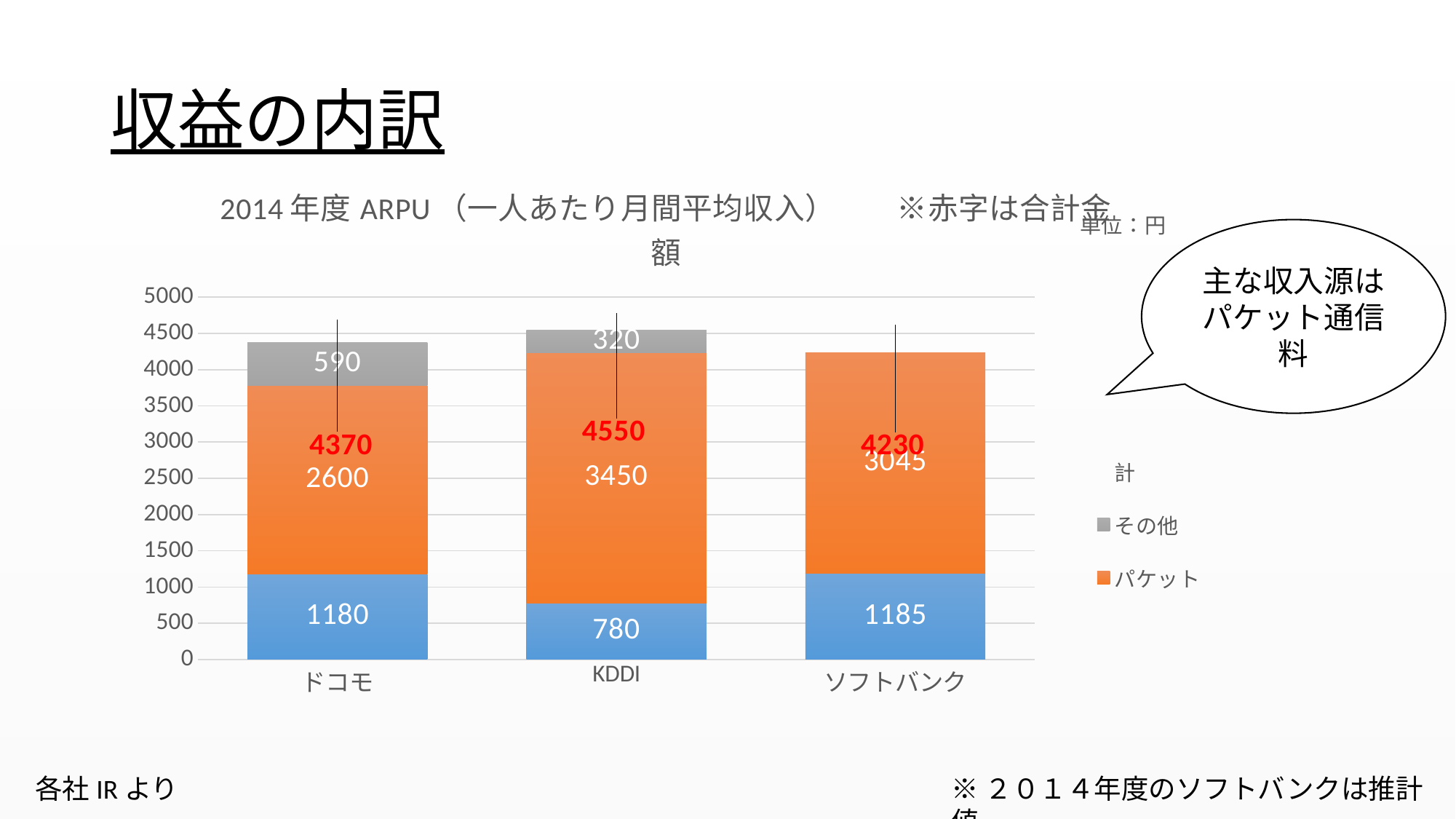

# 収益の内訳

### Chart: 2014年度ARPU（一人あたり月間平均収入）　　※赤字は合計金額

| Category | 音声 | パケット | その他 | 計 |
|---|---|---|---|---|
| ドコモ | 1180.0 | 2600.0 | 590.0 | 4370.0 |
| KDDI | 780.0 | 3450.0 | 320.0 | 4550.0 |
| ソフトバンク | 1185.0 | 3045.0 | 0.0 | 4230.0 |
主な収入源はパケット通信料
各社IRより
※２０１４年度のソフトバンクは推計値